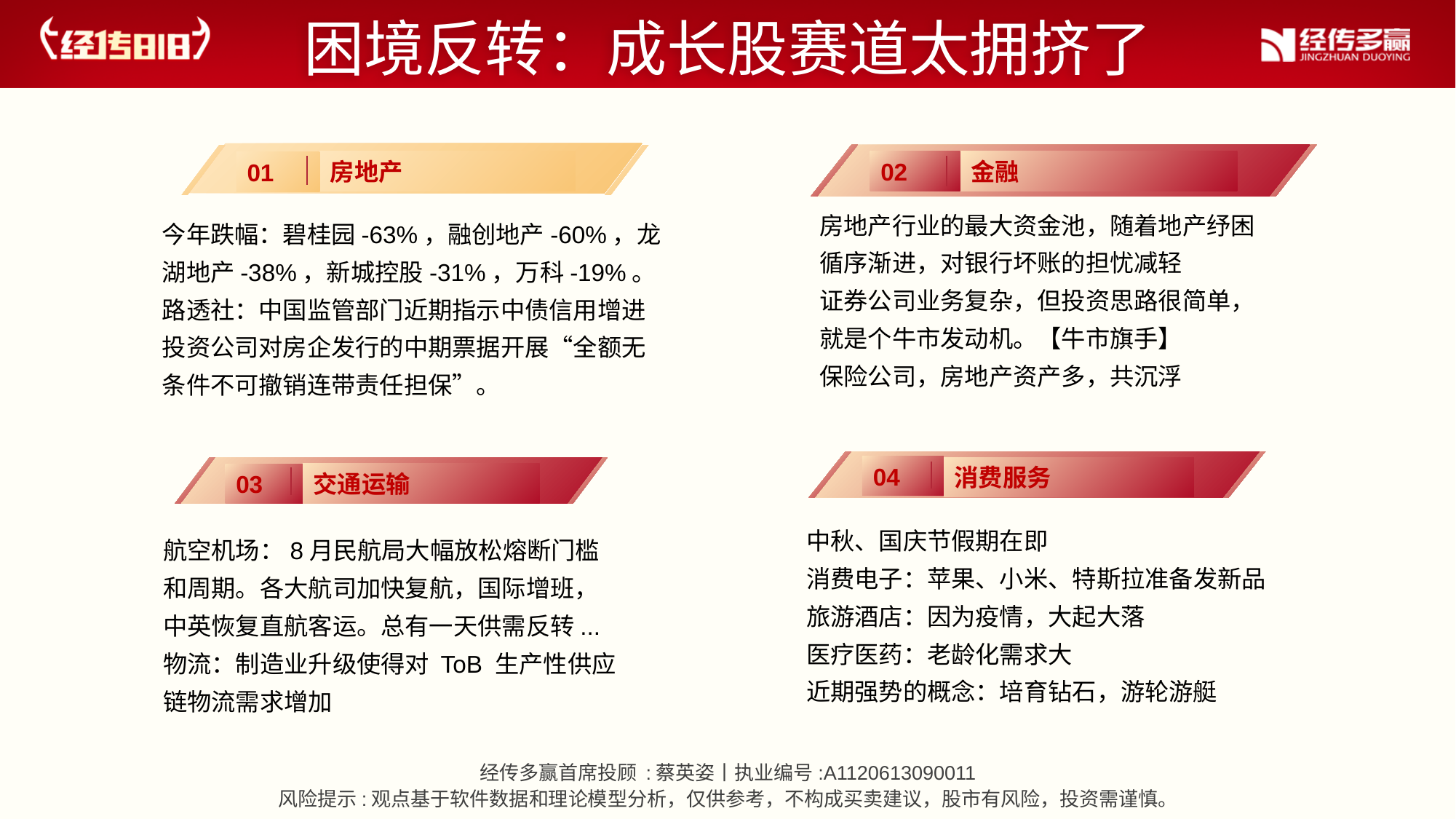

困境反转：成长股赛道太拥挤了

房地产
01

02
金融
房地产行业的最大资金池，随着地产纾困循序渐进，对银行坏账的担忧减轻
证券公司业务复杂，但投资思路很简单，就是个牛市发动机。【牛市旗手】
保险公司，房地产资产多，共沉浮
今年跌幅：碧桂园-63%，融创地产-60%，龙湖地产-38%，新城控股-31%，万科-19%。
路透社：中国监管部门近期指示中债信用增进投资公司对房企发行的中期票据开展“全额无条件不可撤销连带责任担保”。

04
消费服务

交通运输
03
中秋、国庆节假期在即
消费电子：苹果、小米、特斯拉准备发新品
旅游酒店：因为疫情，大起大落
医疗医药：老龄化需求大
近期强势的概念：培育钻石，游轮游艇
航空机场：8月民航局大幅放松熔断门槛和周期。各大航司加快复航，国际增班，中英恢复直航客运。总有一天供需反转...
物流：制造业升级使得对 ToB 生产性供应链物流需求增加